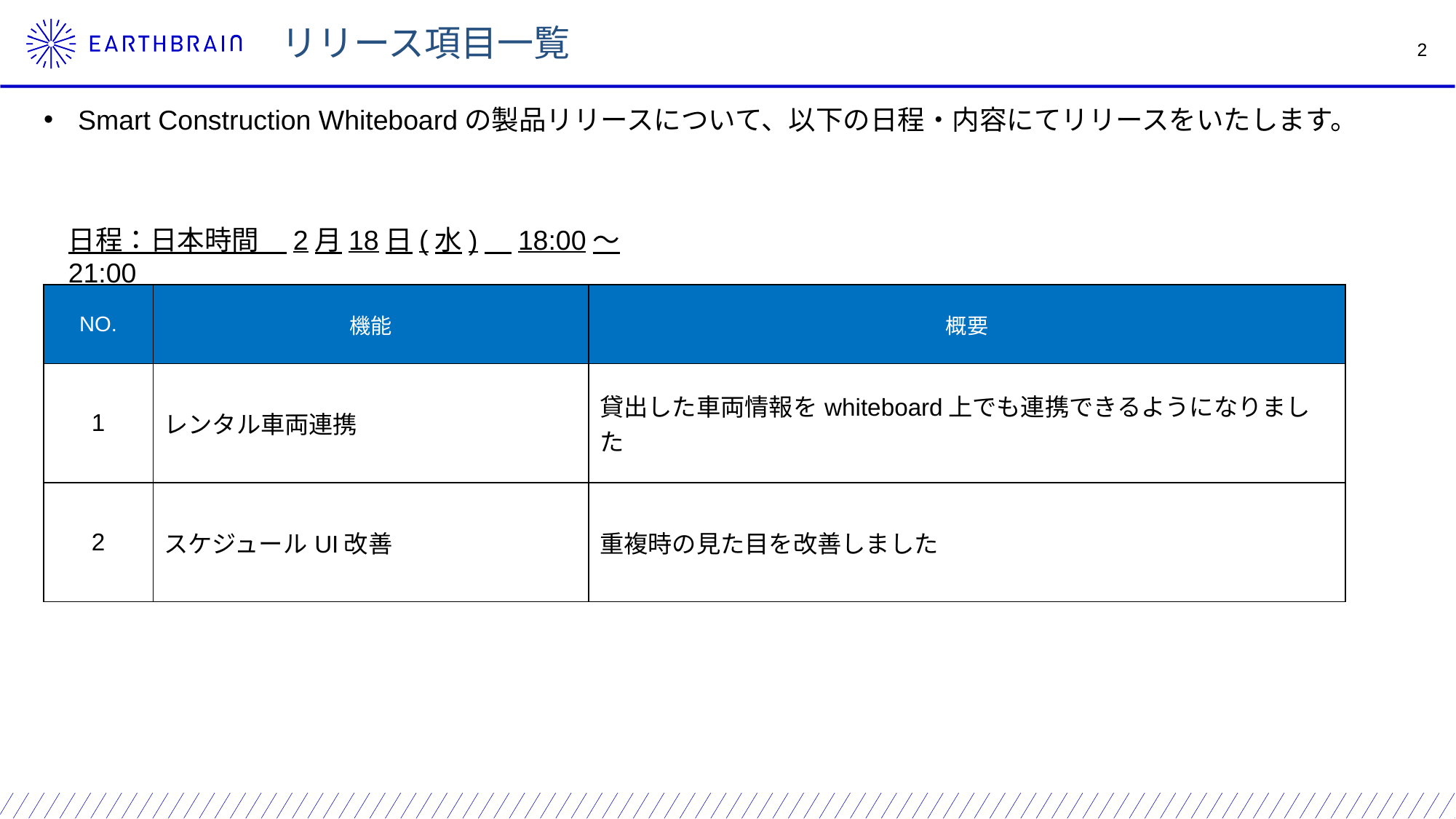

リリース項目一覧
Smart Construction Whiteboardの製品リリースについて、以下の日程・内容にてリリースをいたします。
日程：日本時間　2月18日(水)　18:00～21:00
| NO. | 機能 | 概要 |
| --- | --- | --- |
| 1 | レンタル車両連携 | 貸出した車両情報をwhiteboard上でも連携できるようになりました |
| 2 | スケジュールUI改善 | 重複時の見た目を改善しました |